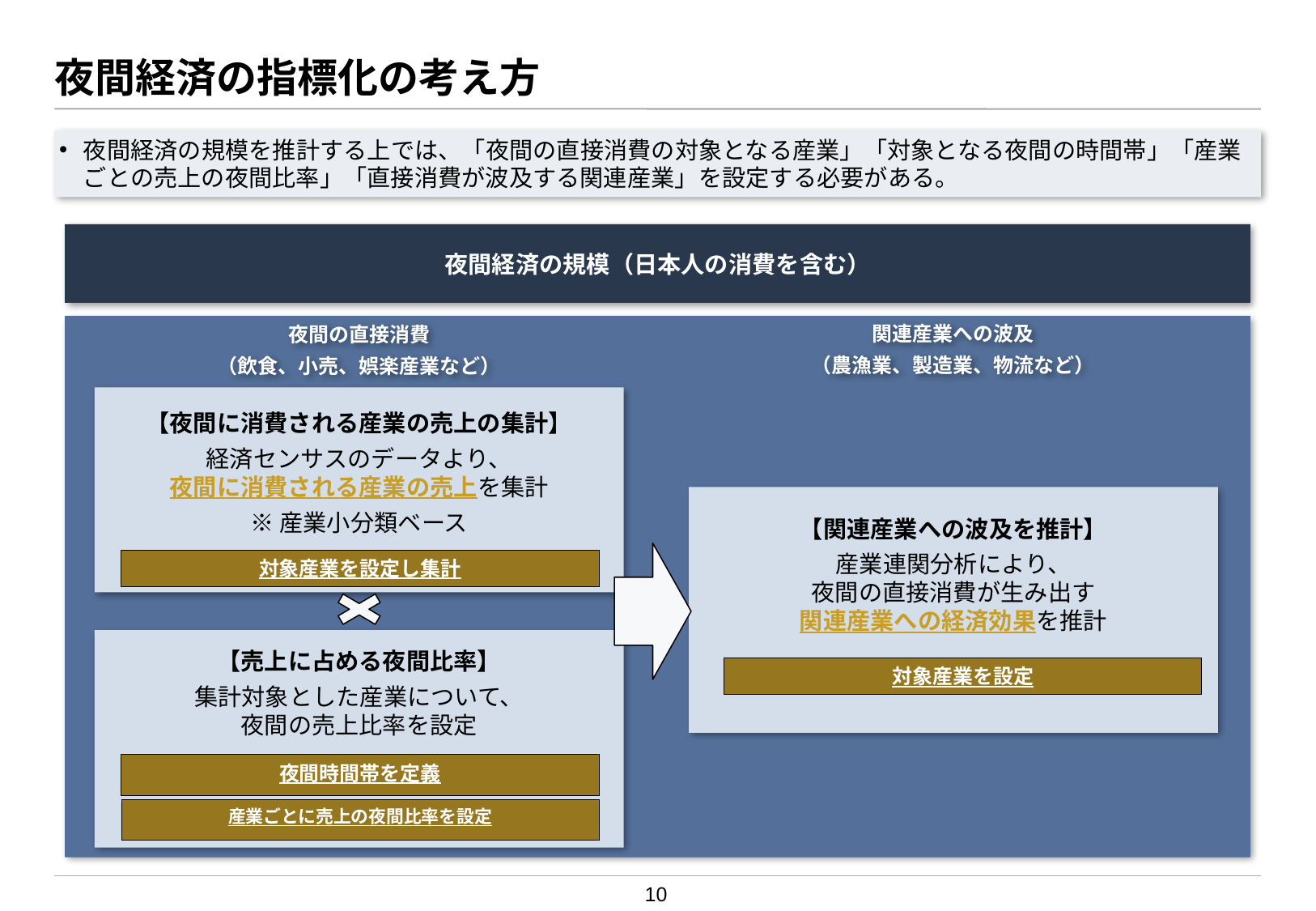

# 夜間経済の指標化の考え方
夜間経済の規模を推計する上では、「夜間の直接消費の対象となる産業」「対象となる夜間の時間帯」「産業ごとの売上の夜間比率」「直接消費が波及する関連産業」を設定する必要がある。
夜間経済の規模（日本人の消費を含む）
関連産業への波及
（農漁業、製造業、物流など）
夜間の直接消費
（飲食、小売、娯楽産業など）

【夜間に消費される産業の売上の集計】
経済センサスのデータより、
夜間に消費される産業の売上を集計
※産業小分類ベース

【関連産業への波及を推計】
産業連関分析により、
夜間の直接消費が生み出す
関連産業への経済効果を推計

対象産業を設定し集計

【売上に占める夜間比率】
集計対象とした産業について、
夜間の売上比率を設定

対象産業を設定
夜間時間帯を定義
産業ごとに売上の夜間比率を設定